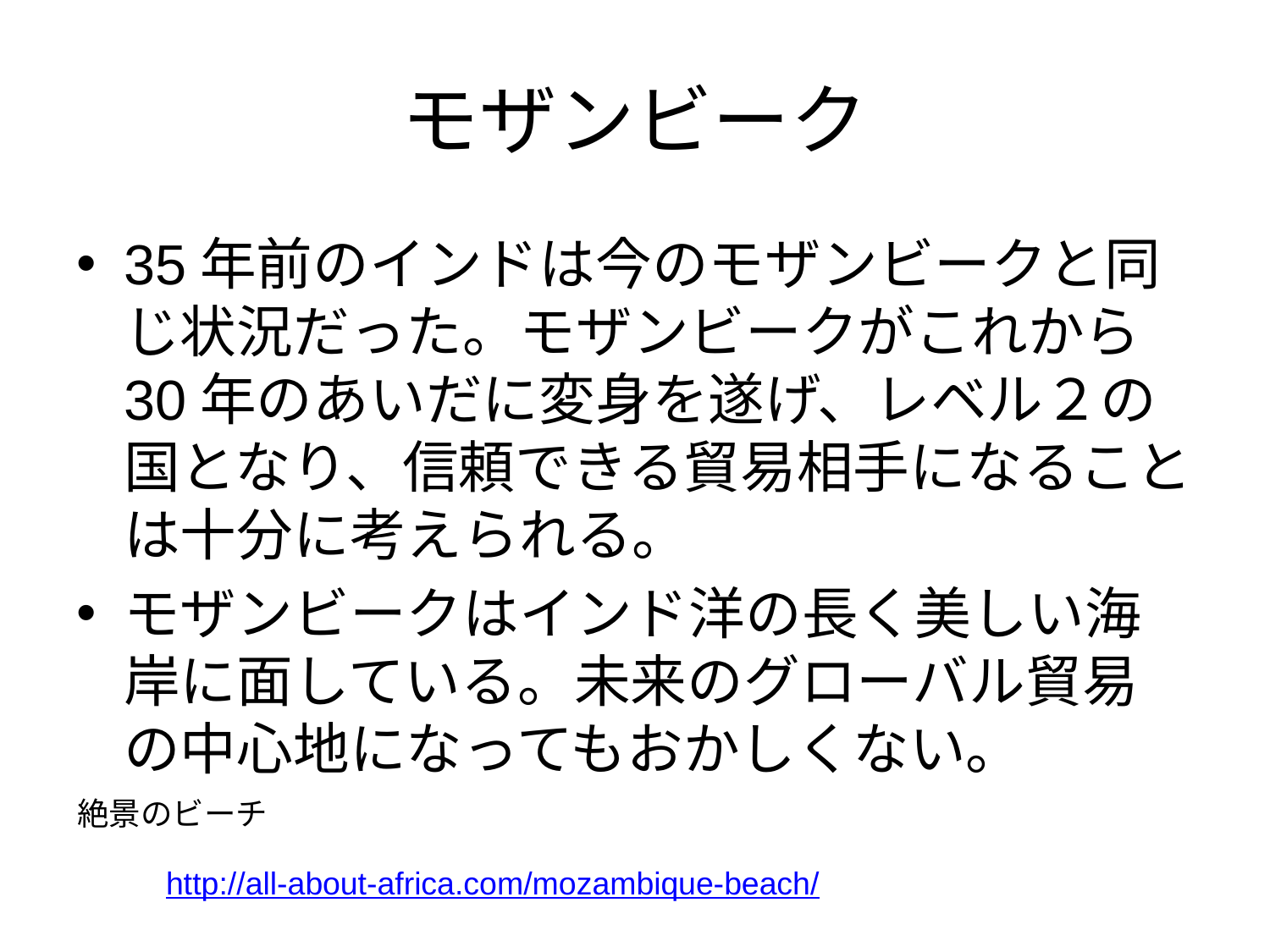

# モザンビーク
35年前のインドは今のモザンビークと同じ状況だった。モザンビークがこれから30年のあいだに変身を遂げ、レベル２の国となり、信頼できる貿易相手になることは十分に考えられる。
モザンビークはインド洋の長く美しい海岸に面している。未来のグローバル貿易の中心地になってもおかしくない。
絶景のビーチ
http://all-about-africa.com/mozambique-beach/